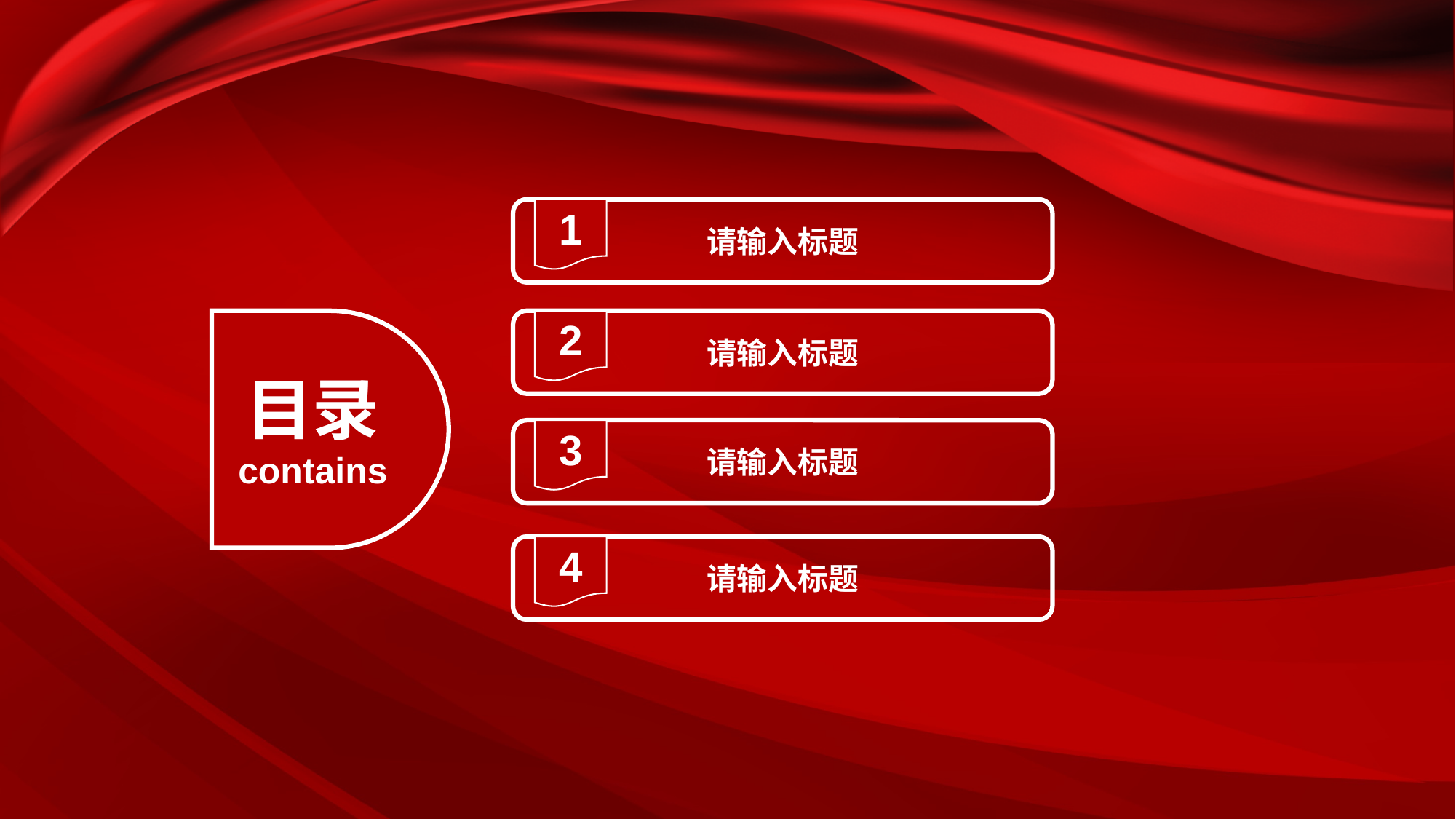

请输入标题
1
目录
contains
请输入标题
2
请输入标题
3
请输入标题
4